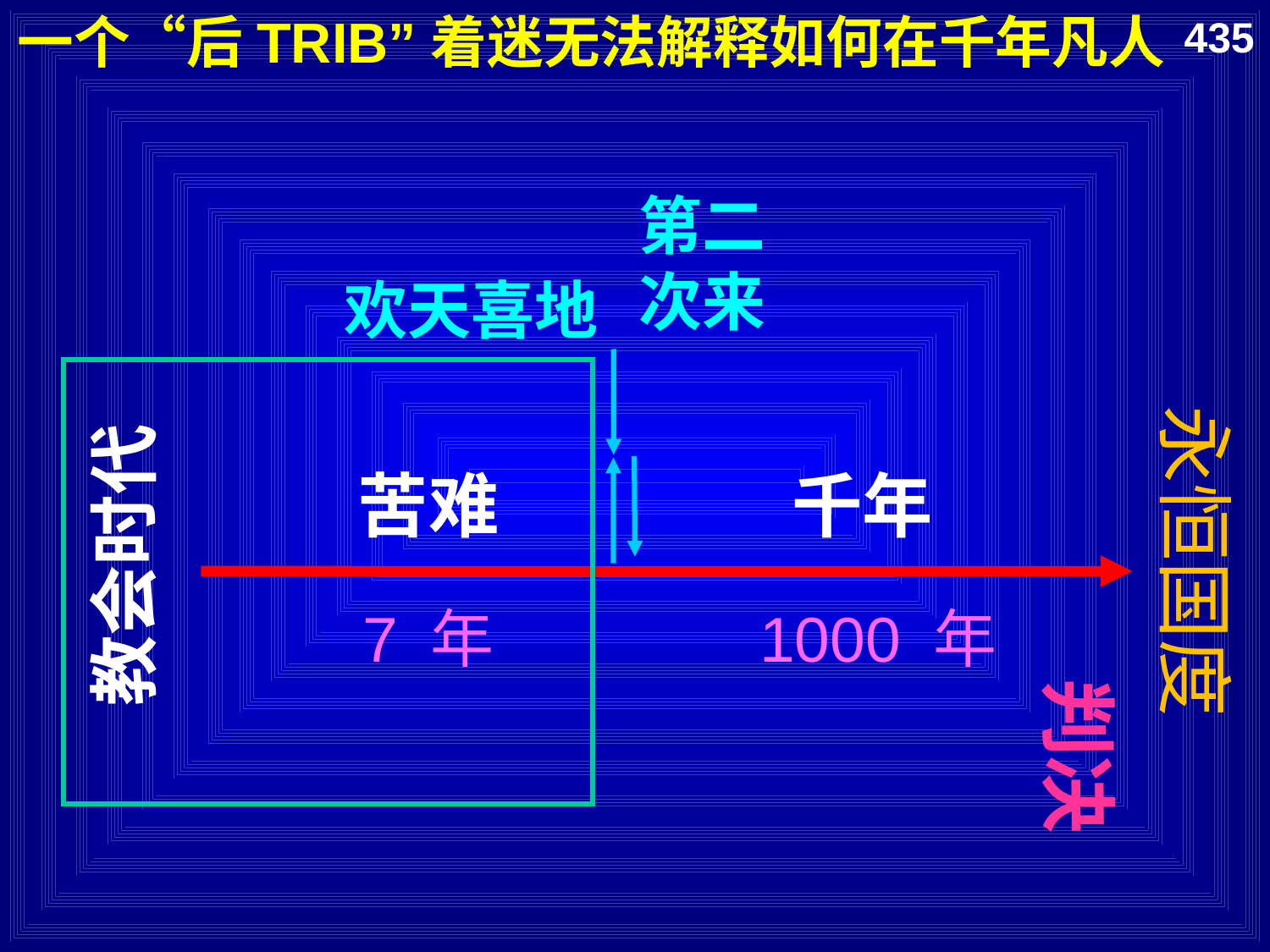

一个“后TRIB”着迷无法解释如何在千年凡人
435
第二次来
欢天喜地

苦难
千年

永恒国度
教会时代

7 年
1000 年
判决